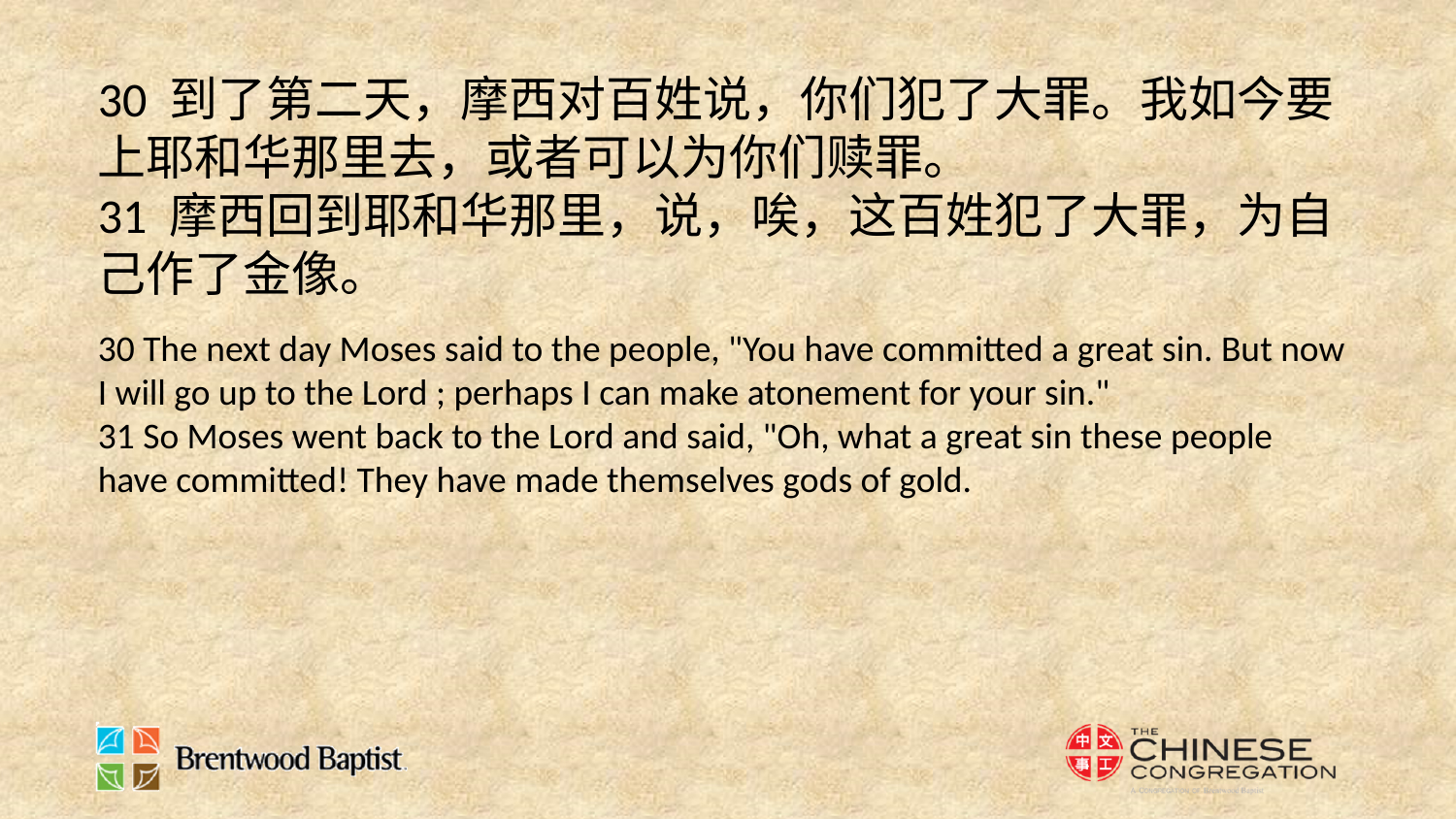

30 到了第二天，摩西对百姓说，你们犯了大罪。我如今要上耶和华那里去，或者可以为你们赎罪。
31 摩西回到耶和华那里，说，唉，这百姓犯了大罪，为自己作了金像。

30 The next day Moses said to the people, "You have committed a great sin. But now I will go up to the Lord ; perhaps I can make atonement for your sin."
31 So Moses went back to the Lord and said, "Oh, what a great sin these people have committed! They have made themselves gods of gold.